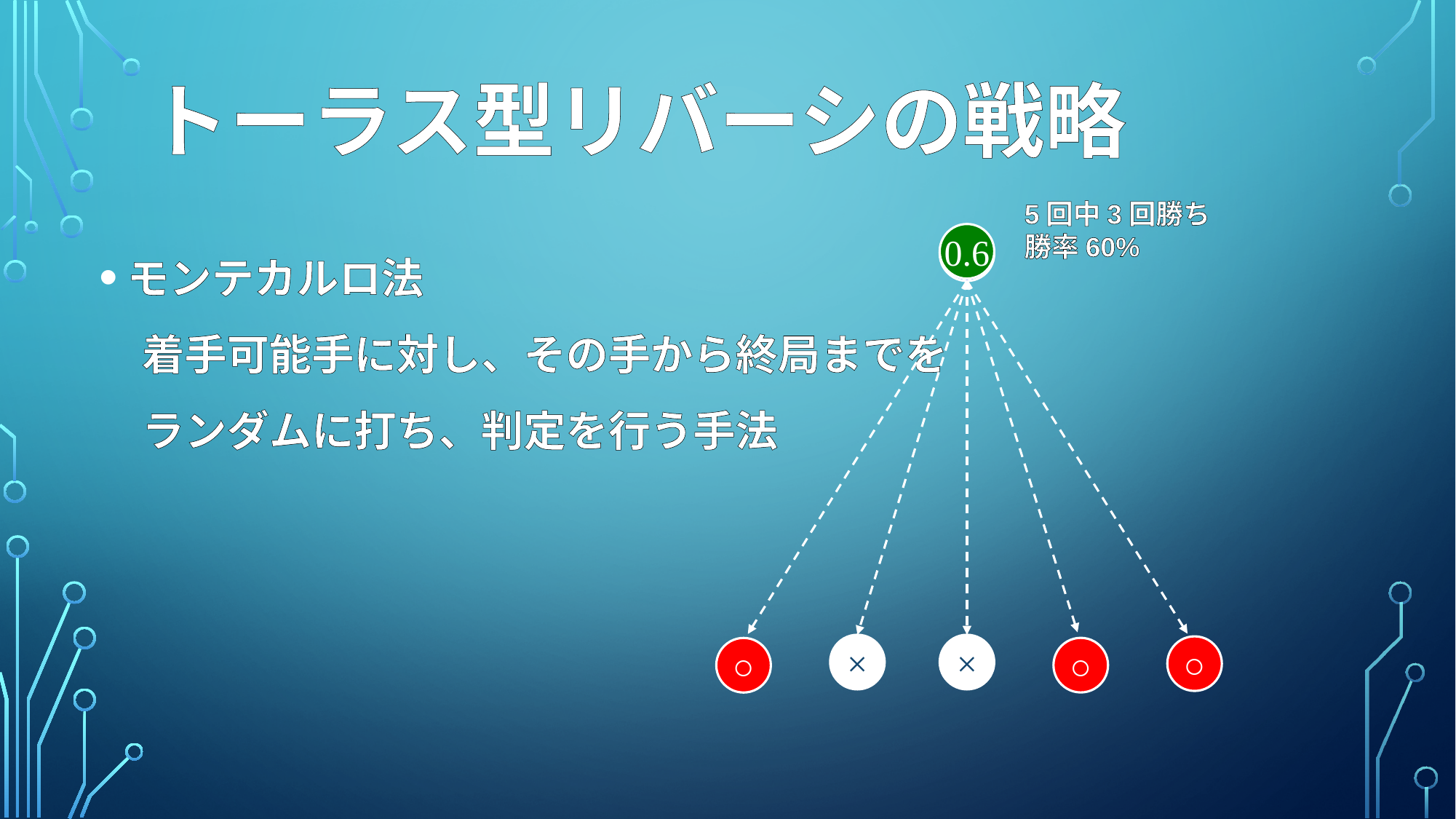

# トーラス型リバーシの戦略
5回中3回勝ち
勝率60%
0.6

モンテカルロ法
　着手可能手に対し、その手から終局までを
　ランダムに打ち、判定を行う手法
○
○
×
×
○